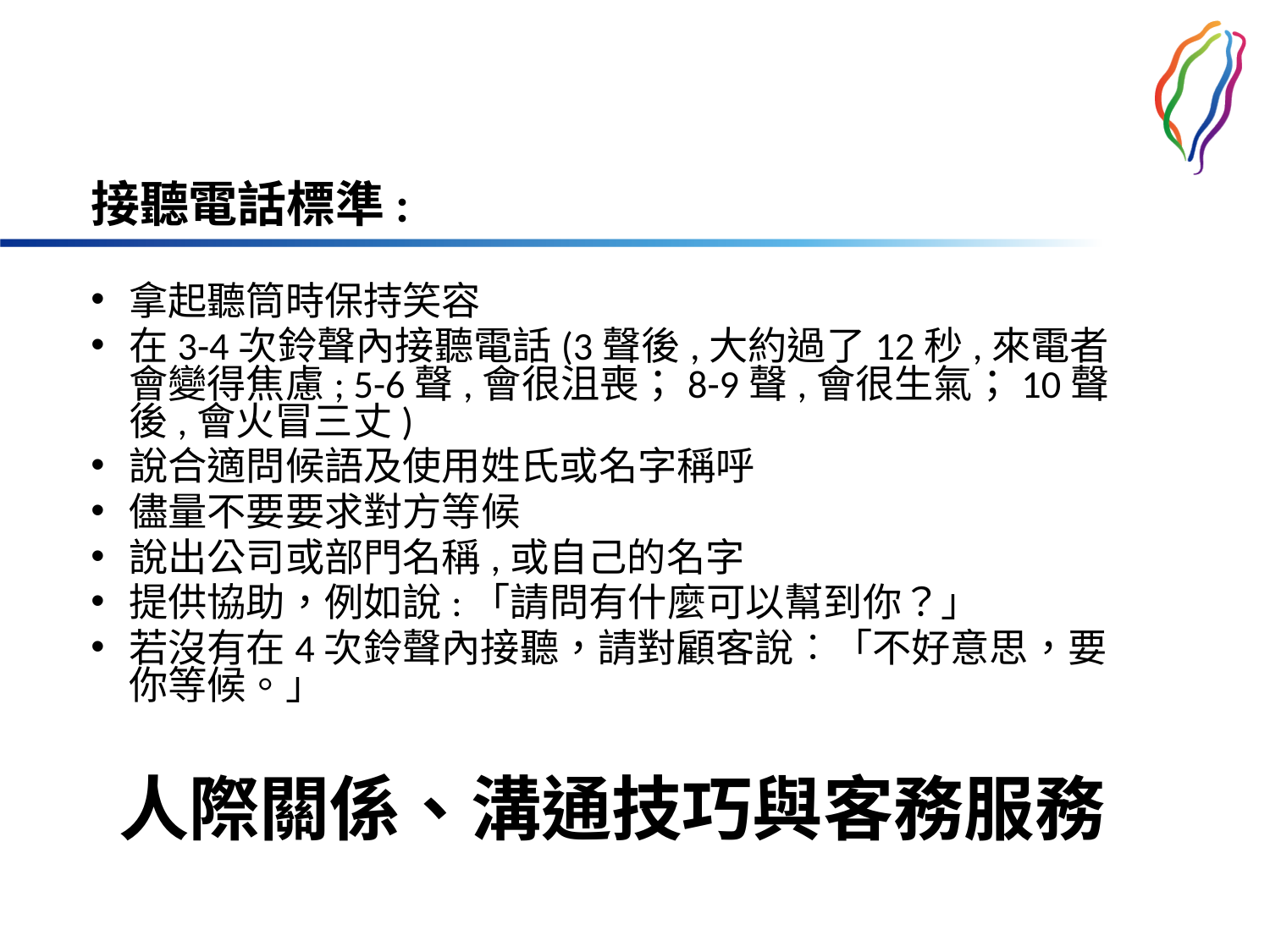

接聽電話標準:

拿起聽筒時保持笑容
在3-4次鈴聲內接聽電話(3聲後,大約過了12秒,來電者會變得焦慮; 5-6聲,會很沮喪；8-9聲,會很生氣；10聲後,會火冒三丈)
說合適問候語及使用姓氏或名字稱呼
儘量不要要求對方等候
說出公司或部門名稱,或自己的名字
提供協助，例如說:「請問有什麼可以幫到你？」
若沒有在4次鈴聲內接聽，請對顧客說︰「不好意思，要你等候。」

# 人際關係、溝通技巧與客務服務